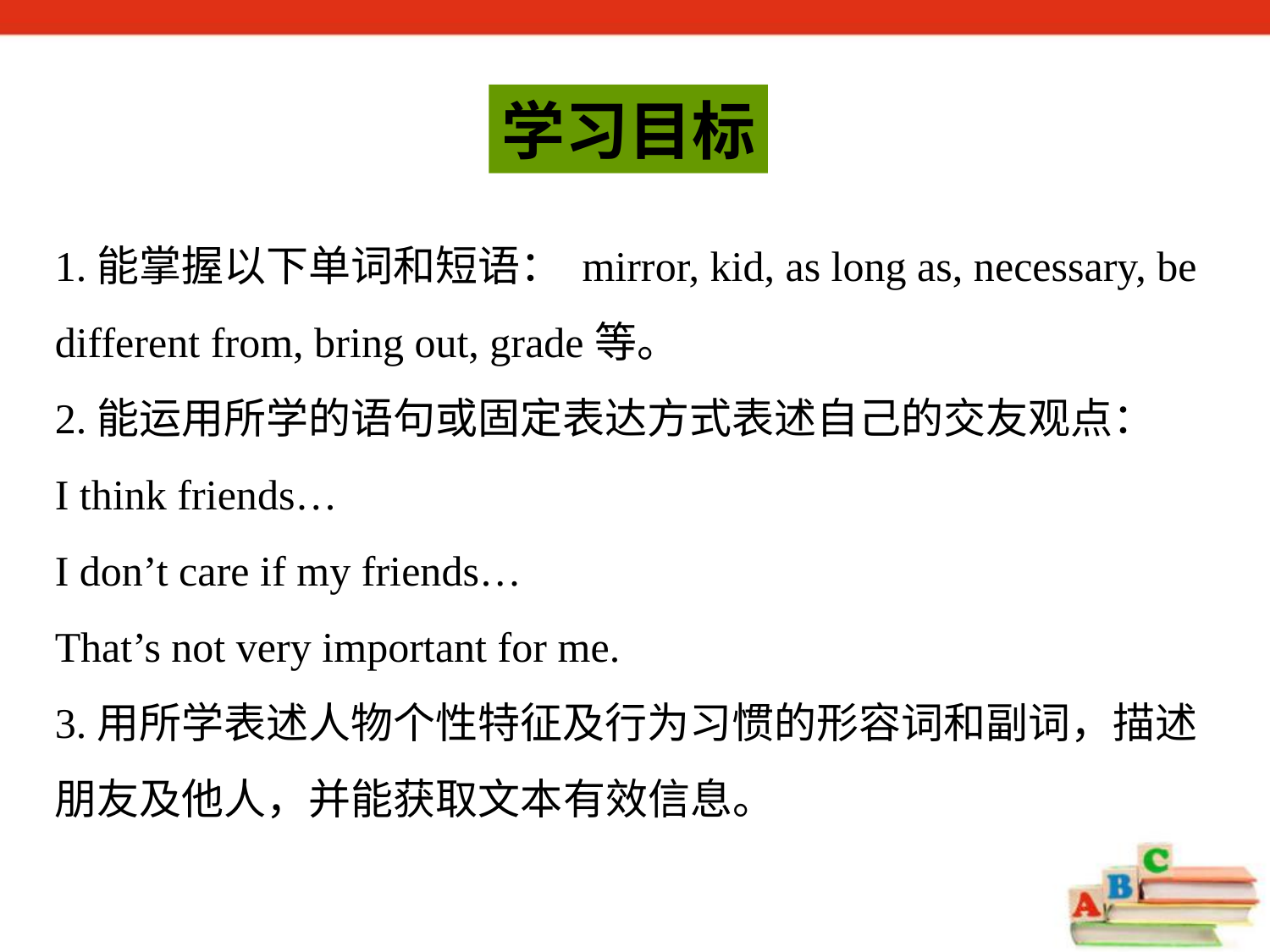

学习目标
1.能掌握以下单词和短语： mirror, kid, as long as, necessary, be different from, bring out, grade等。
2.能运用所学的语句或固定表达方式表述自己的交友观点：
I think friends…
I don’t care if my friends…
That’s not very important for me.
3.用所学表述人物个性特征及行为习惯的形容词和副词，描述朋友及他人，并能获取文本有效信息。